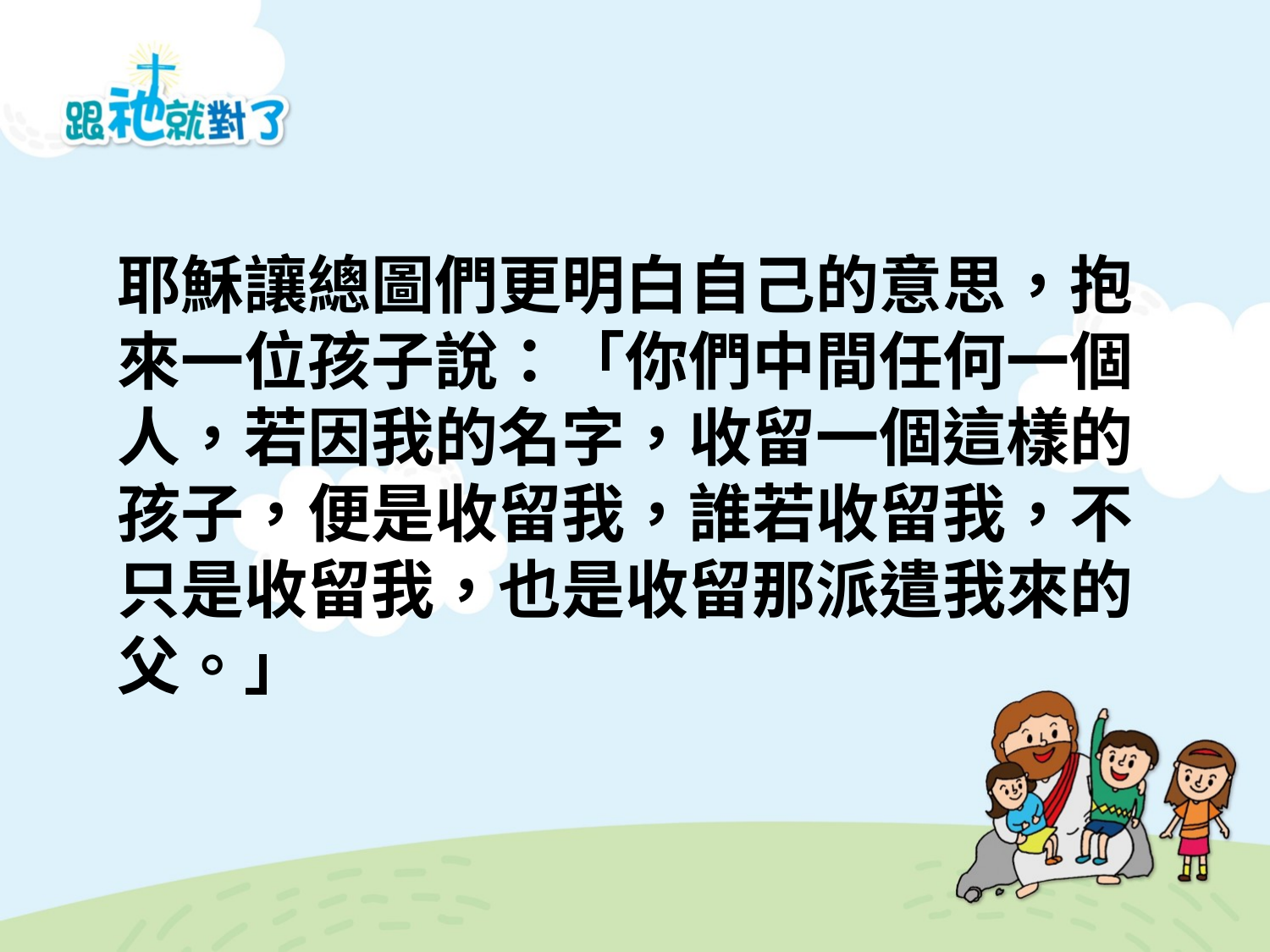

耶穌讓總圖們更明白自己的意思，抱來一位孩子說：「你們中間任何一個人，若因我的名字，收留一個這樣的孩子，便是收留我，誰若收留我，不只是收留我，也是收留那派遣我來的父。」